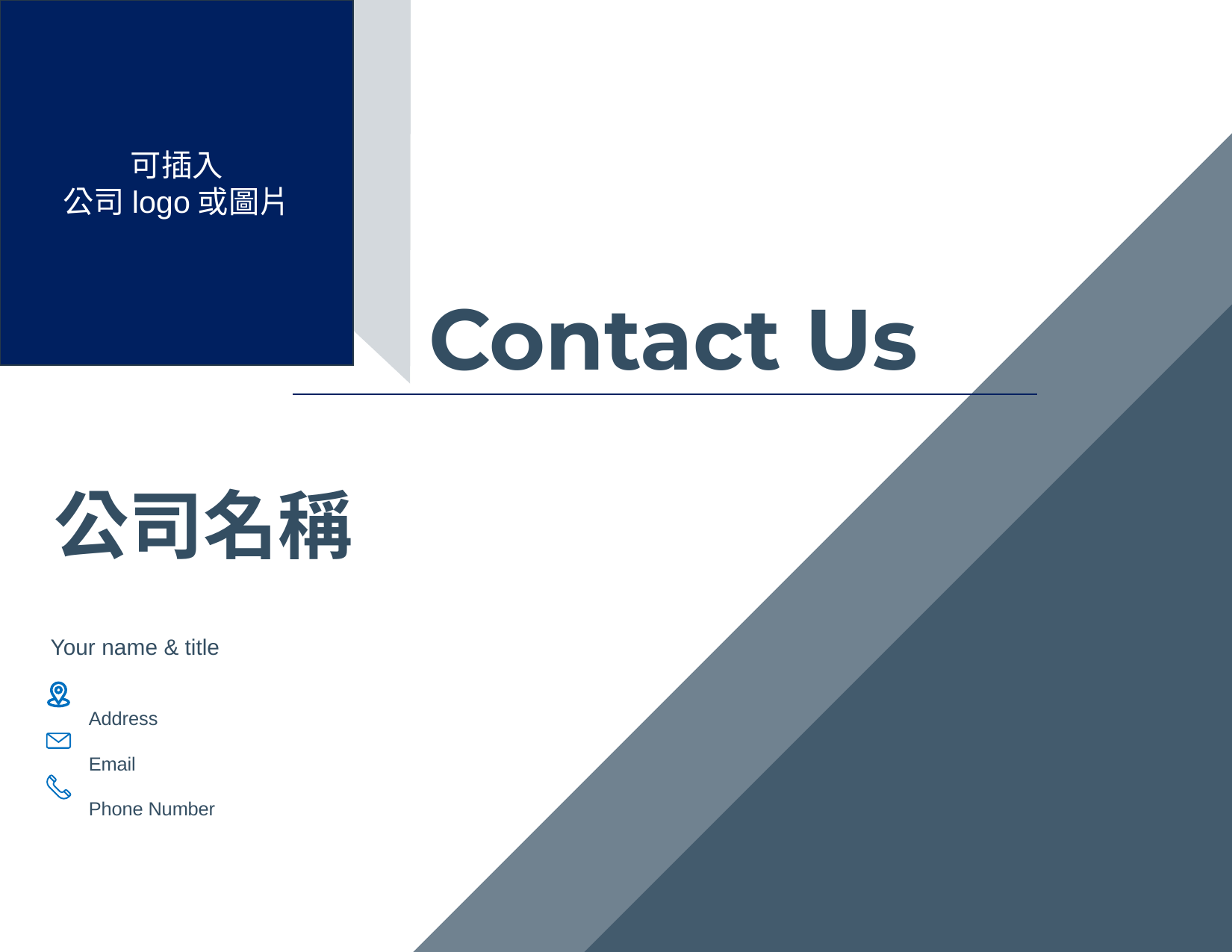

可插入
公司logo或圖片

# Contact Us
公司名稱
Your name & title
Address
Email
Phone Number